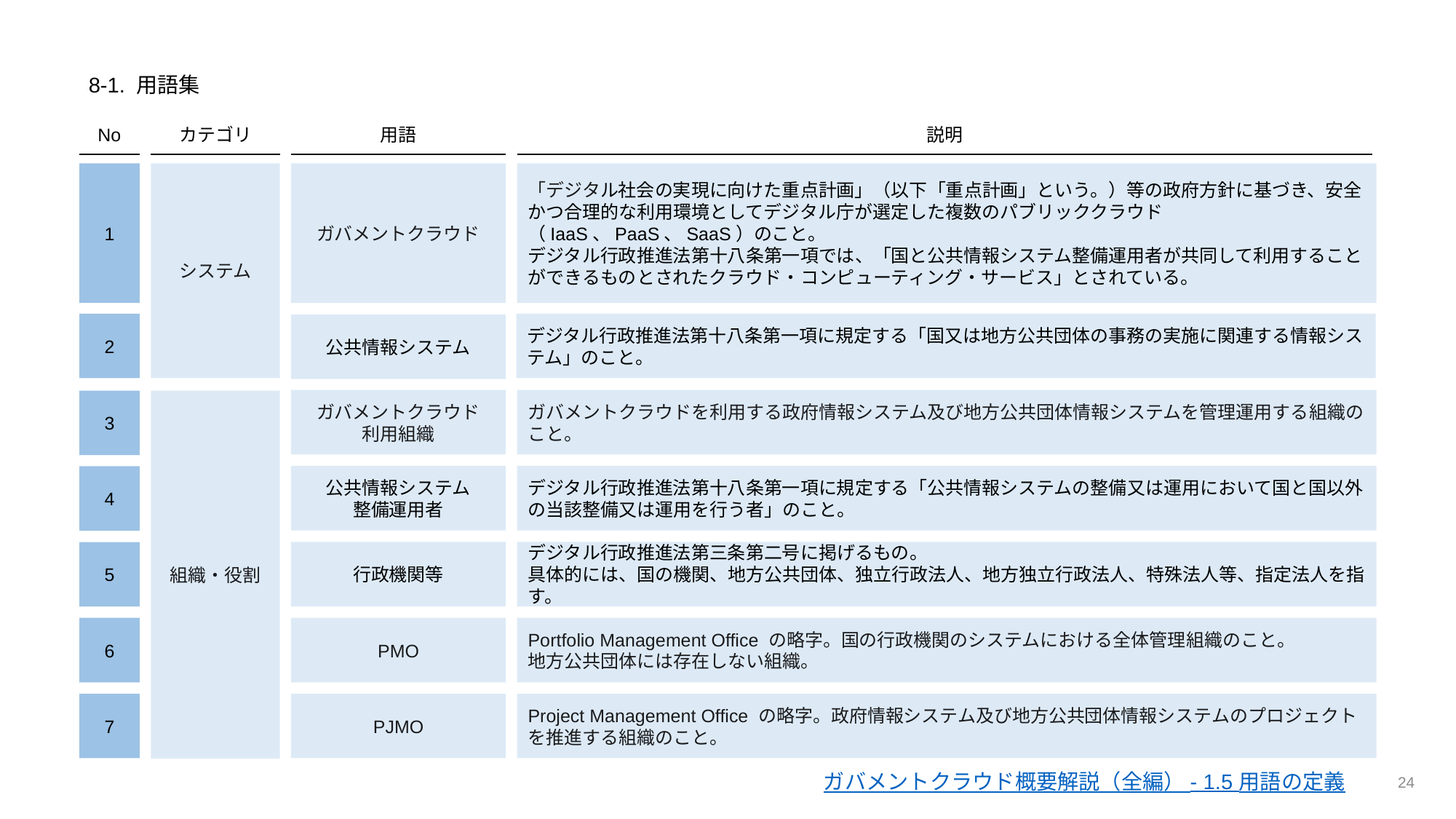

# 8-1. 用語集
No
カテゴリ
用語
説明
1
システム
ガバメントクラウド
「デジタル社会の実現に向けた重点計画」（以下「重点計画」という。）等の政府方針に基づき、安全かつ合理的な利用環境としてデジタル庁が選定した複数のパブリッククラウド（IaaS、PaaS、SaaS）のこと。
デジタル行政推進法第十八条第一項では、「国と公共情報システム整備運用者が共同して利用することができるものとされたクラウド・コンピューティング・サービス」とされている。
2
デジタル行政推進法第十八条第一項に規定する「国又は地方公共団体の事務の実施に関連する情報システム」のこと。
公共情報システム
ガバメントクラウド
利用組織
ガバメントクラウドを利用する政府情報システム及び地方公共団体情報システムを管理運用する組織のこと。
3
組織・役割
公共情報システム
整備運用者
デジタル行政推進法第十八条第一項に規定する「公共情報システムの整備又は運用において国と国以外の当該整備又は運用を行う者」のこと。
4
行政機関等
デジタル行政推進法第三条第二号に掲げるもの。
具体的には、国の機関、地方公共団体、独立行政法人、地方独立行政法人、特殊法人等、指定法人を指す。
5
6
PMO
Portfolio Management Office の略字。国の行政機関のシステムにおける全体管理組織のこと。
地方公共団体には存在しない組織。
7
PJMO
Project Management Office の略字。政府情報システム及び地方公共団体情報システムのプロジェクトを推進する組織のこと。
24
ガバメントクラウド概要解説（全編） - 1.5 用語の定義